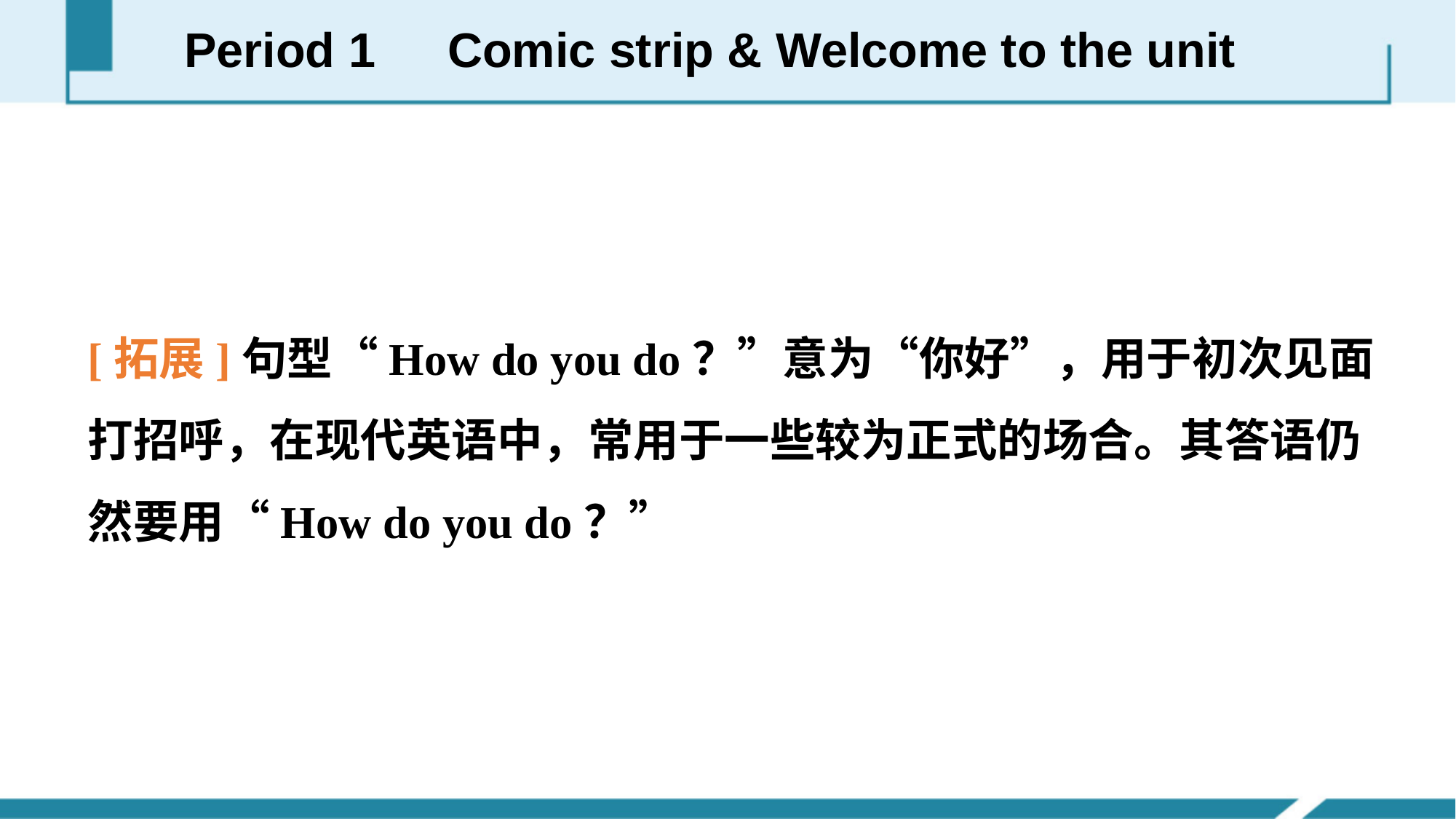

Period 1　Comic strip & Welcome to the unit
[拓展]句型“How do you do？”意为“你好”，用于初次见面打招呼，在现代英语中，常用于一些较为正式的场合。其答语仍然要用“How do you do？”